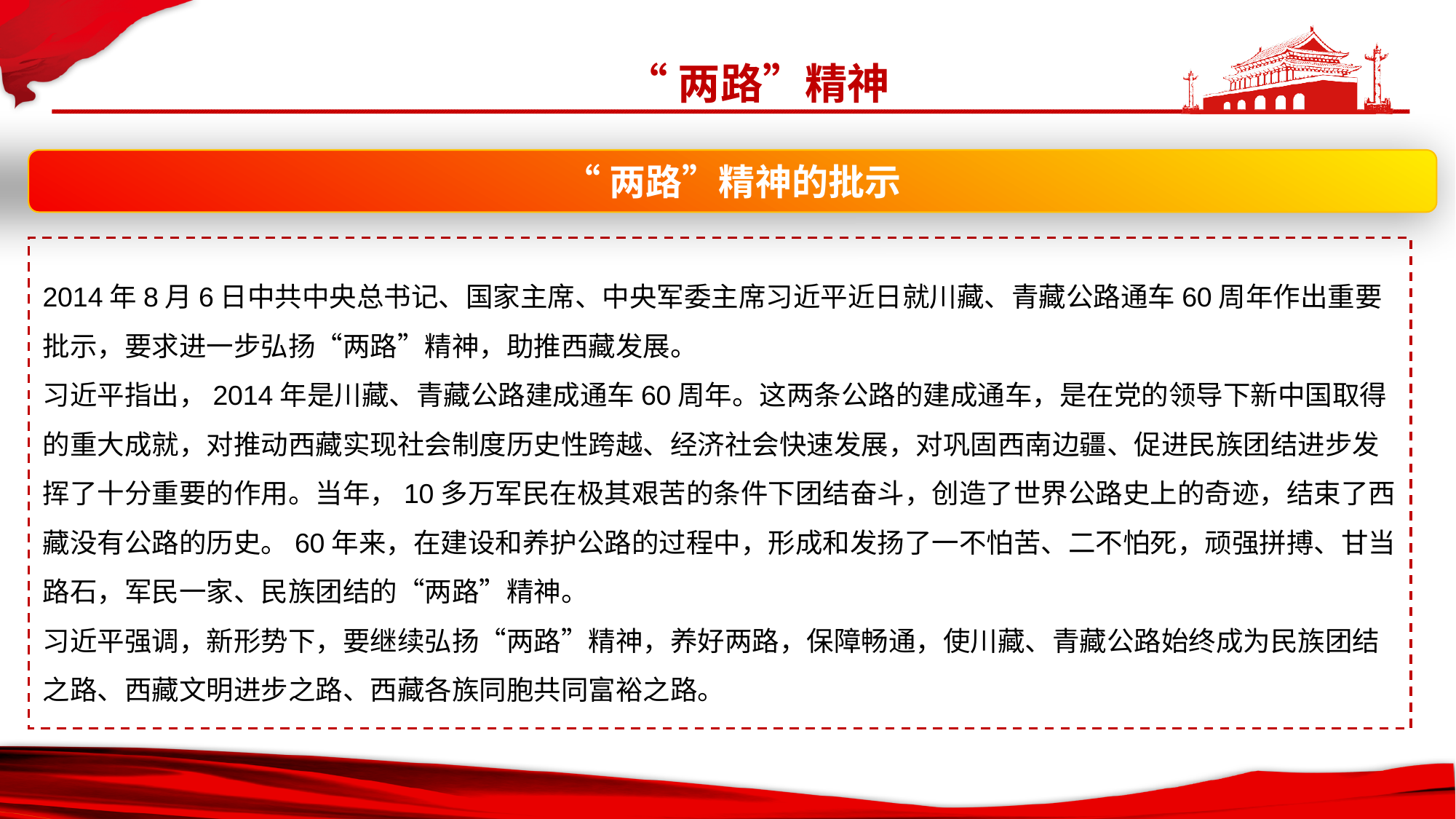

“两路”精神
“两路”精神的批示

2014年8月6日中共中央总书记、国家主席、中央军委主席习近平近日就川藏、青藏公路通车60周年作出重要批示，要求进一步弘扬“两路”精神，助推西藏发展。
习近平指出，2014年是川藏、青藏公路建成通车60周年。这两条公路的建成通车，是在党的领导下新中国取得的重大成就，对推动西藏实现社会制度历史性跨越、经济社会快速发展，对巩固西南边疆、促进民族团结进步发挥了十分重要的作用。当年，10多万军民在极其艰苦的条件下团结奋斗，创造了世界公路史上的奇迹，结束了西藏没有公路的历史。60年来，在建设和养护公路的过程中，形成和发扬了一不怕苦、二不怕死，顽强拼搏、甘当路石，军民一家、民族团结的“两路”精神。
习近平强调，新形势下，要继续弘扬“两路”精神，养好两路，保障畅通，使川藏、青藏公路始终成为民族团结之路、西藏文明进步之路、西藏各族同胞共同富裕之路。